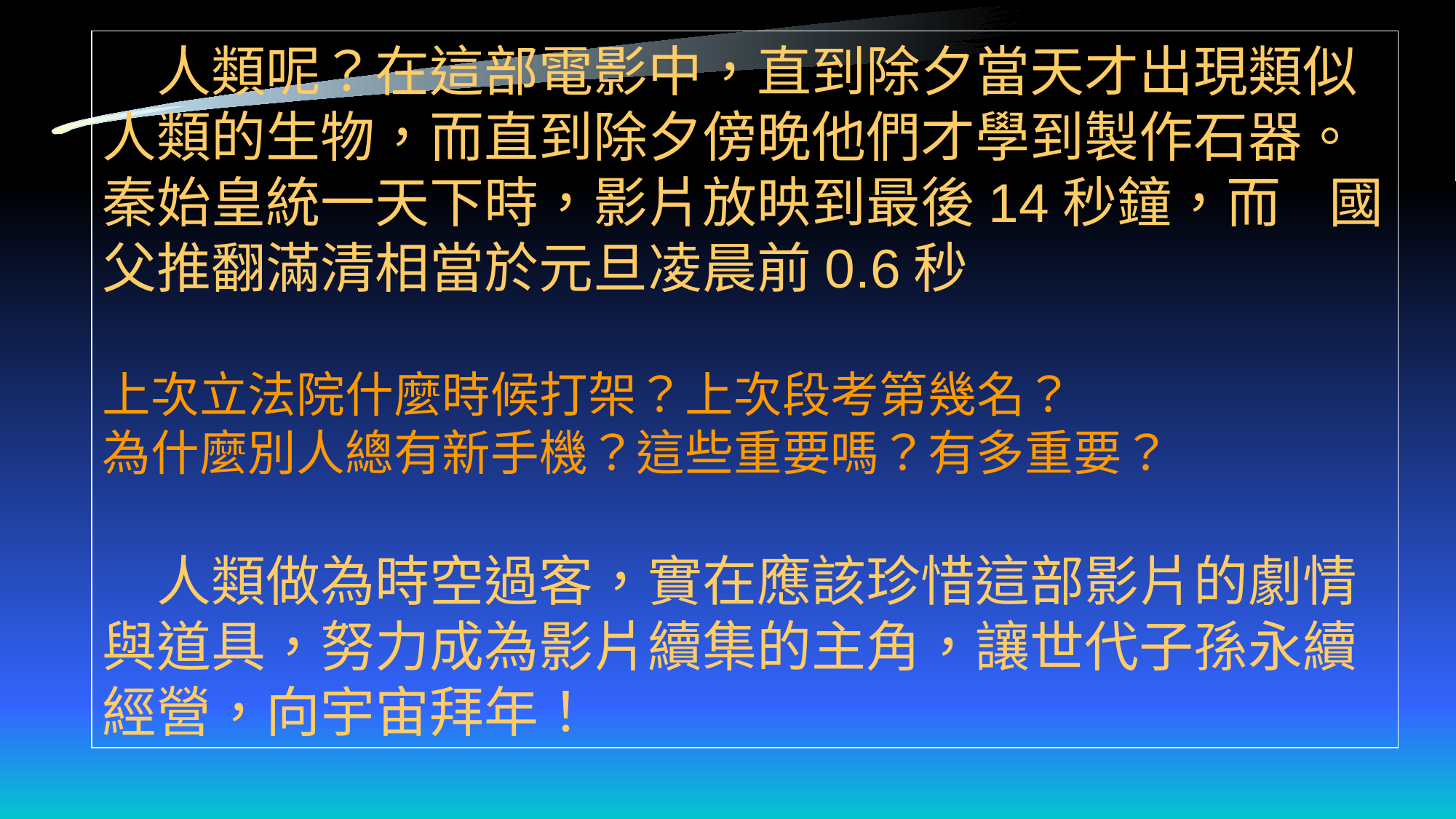

人類呢？在這部電影中，直到除夕當天才出現類似人類的生物，而直到除夕傍晚他們才學到製作石器。秦始皇統一天下時，影片放映到最後14秒鐘，而    國父推翻滿清相當於元旦凌晨前0.6秒
上次立法院什麼時候打架？上次段考第幾名？
為什麼別人總有新手機？這些重要嗎？有多重要？

人類做為時空過客，實在應該珍惜這部影片的劇情與道具，努力成為影片續集的主角，讓世代子孫永續經營，向宇宙拜年！